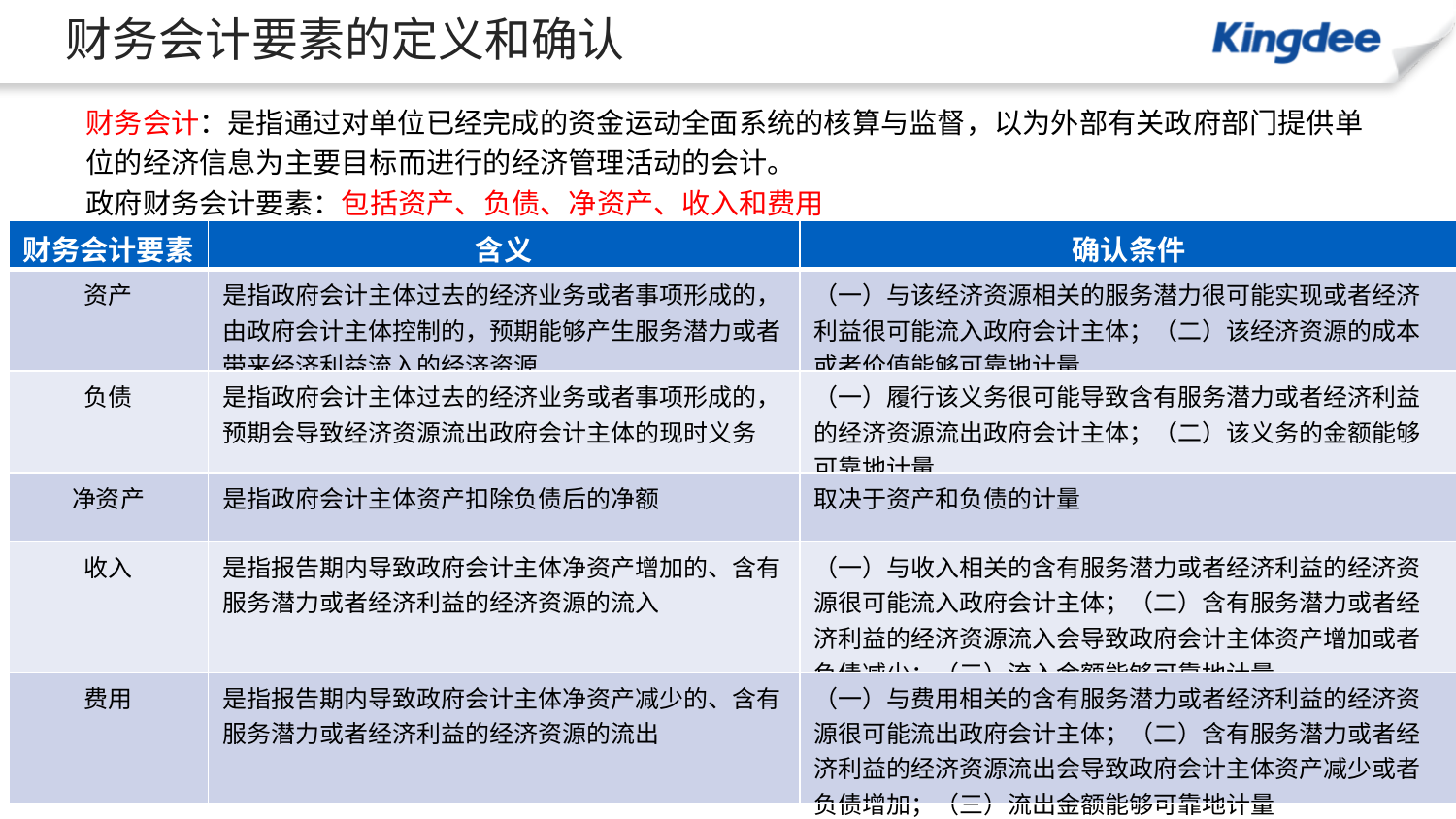

# 财务会计要素的定义和确认
财务会计：是指通过对单位已经完成的资金运动全面系统的核算与监督，以为外部有关政府部门提供单位的经济信息为主要目标而进行的经济管理活动的会计。
政府财务会计要素：包括资产、负债、净资产、收入和费用
| 财务会计要素 | 含义 | 确认条件 |
| --- | --- | --- |
| 资产 | 是指政府会计主体过去的经济业务或者事项形成的，由政府会计主体控制的，预期能够产生服务潜力或者带来经济利益流入的经济资源 | （一）与该经济资源相关的服务潜力很可能实现或者经济利益很可能流入政府会计主体；（二）该经济资源的成本或者价值能够可靠地计量 |
| 负债 | 是指政府会计主体过去的经济业务或者事项形成的，预期会导致经济资源流出政府会计主体的现时义务 | （一）履行该义务很可能导致含有服务潜力或者经济利益的经济资源流出政府会计主体；（二）该义务的金额能够可靠地计量 |
| 净资产 | 是指政府会计主体资产扣除负债后的净额 | 取决于资产和负债的计量 |
| 收入 | 是指报告期内导致政府会计主体净资产增加的、含有服务潜力或者经济利益的经济资源的流入 | （一）与收入相关的含有服务潜力或者经济利益的经济资源很可能流入政府会计主体；（二）含有服务潜力或者经济利益的经济资源流入会导致政府会计主体资产增加或者负债减少；（三）流入金额能够可靠地计量 |
| 费用 | 是指报告期内导致政府会计主体净资产减少的、含有服务潜力或者经济利益的经济资源的流出 | （一）与费用相关的含有服务潜力或者经济利益的经济资源很可能流出政府会计主体；（二）含有服务潜力或者经济利益的经济资源流出会导致政府会计主体资产减少或者负债增加；（三）流出金额能够可靠地计量 |